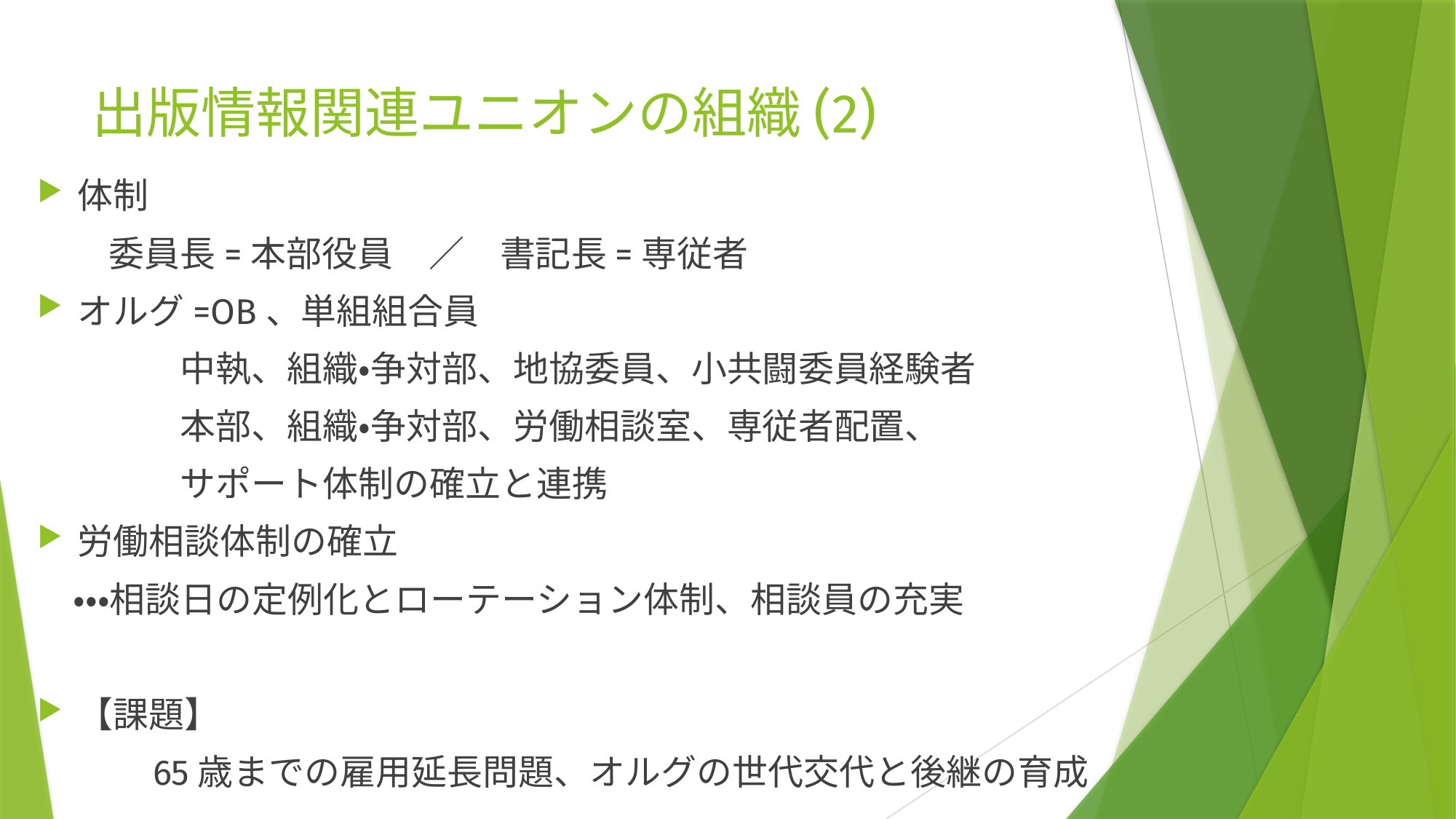

# 出版情報関連ユニオンの組織(2)
体制
　　委員長=本部役員　／　書記長=専従者
オルグ=OB、単組組合員
　　　　中執、組織・争対部、地協委員、小共闘委員経験者
　　　　本部、組織・争対部、労働相談室、専従者配置、
　　　　サポート体制の確立と連携
労働相談体制の確立
　・・・相談日の定例化とローテーション体制、相談員の充実

【課題】
　　　65歳までの雇用延長問題、オルグの世代交代と後継の育成